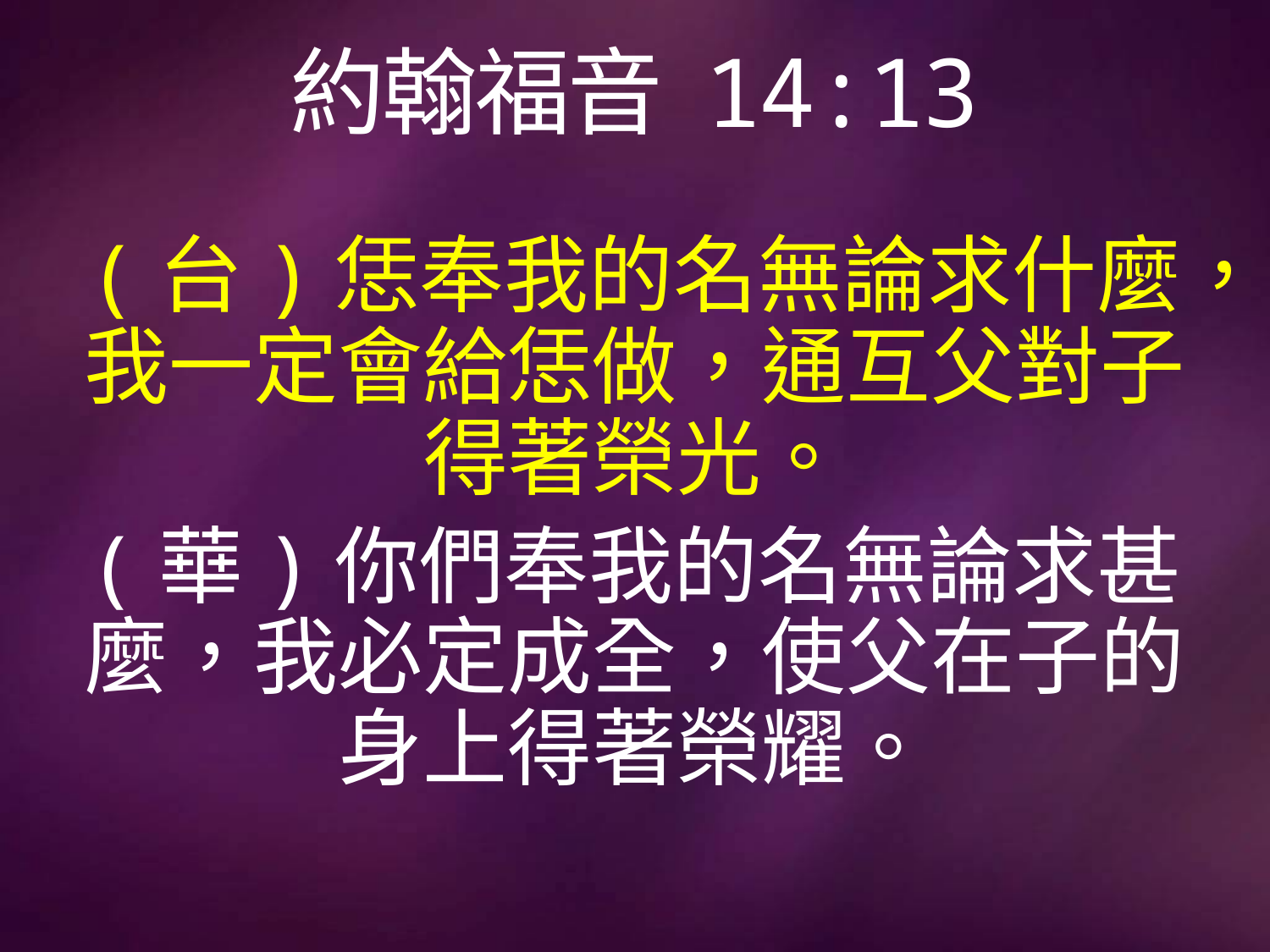

# 約翰福音 14:13
(台)恁奉我的名無論求什麼，我一定會給恁做，通互父對子得著榮光。
(華)你們奉我的名無論求甚麼，我必定成全，使父在子的身上得著榮耀。